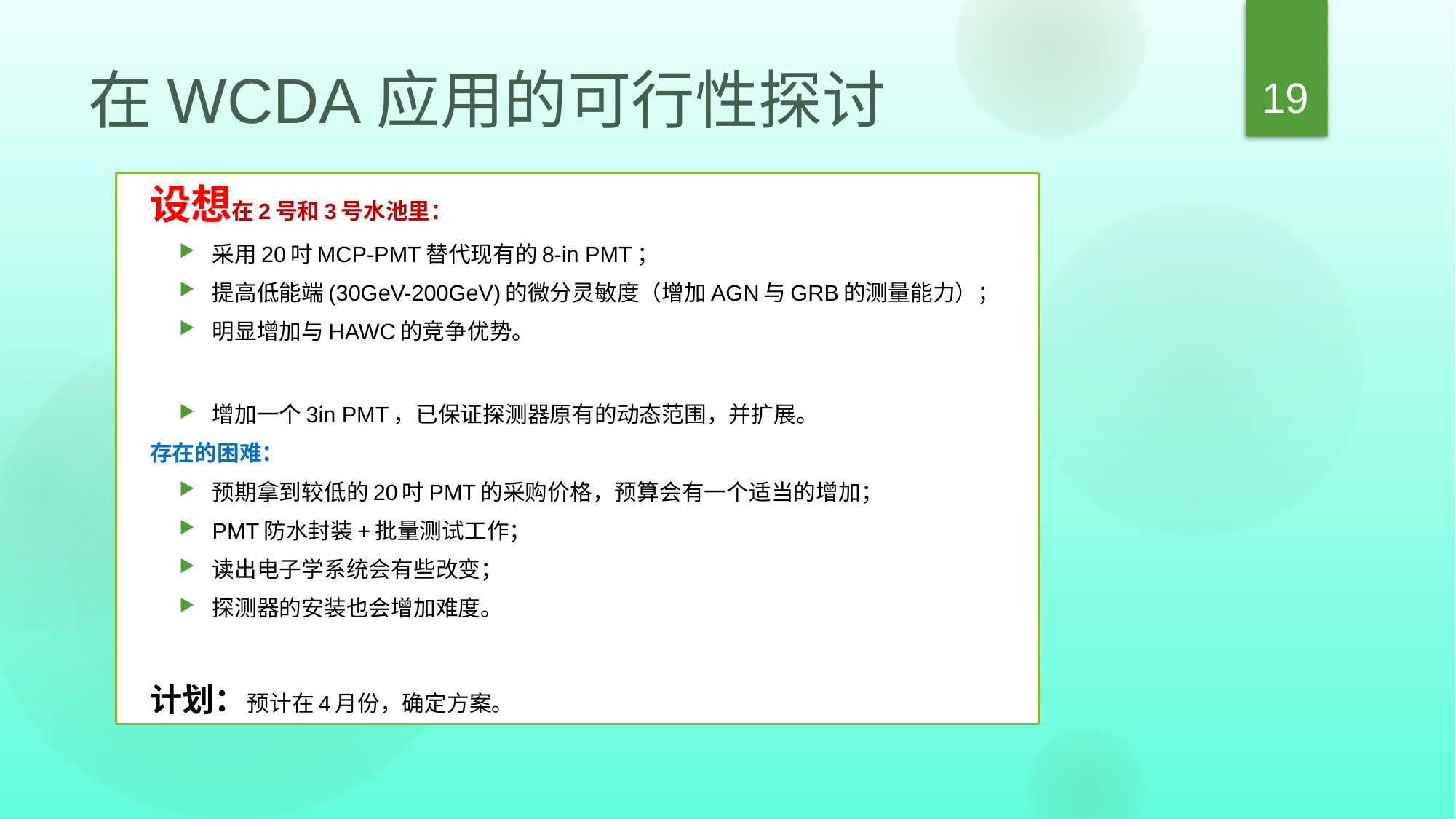

19
# 在WCDA应用的可行性探讨
设想在2号和3号水池里：
采用20吋MCP-PMT替代现有的8-in PMT；
提高低能端(30GeV-200GeV)的微分灵敏度（增加AGN与GRB的测量能力）；
明显增加与HAWC的竞争优势。

增加一个3in PMT，已保证探测器原有的动态范围，并扩展。
存在的困难：
预期拿到较低的20吋PMT的采购价格，预算会有一个适当的增加；
PMT防水封装+批量测试工作；
读出电子学系统会有些改变；
探测器的安装也会增加难度。

计划：预计在4月份，确定方案。